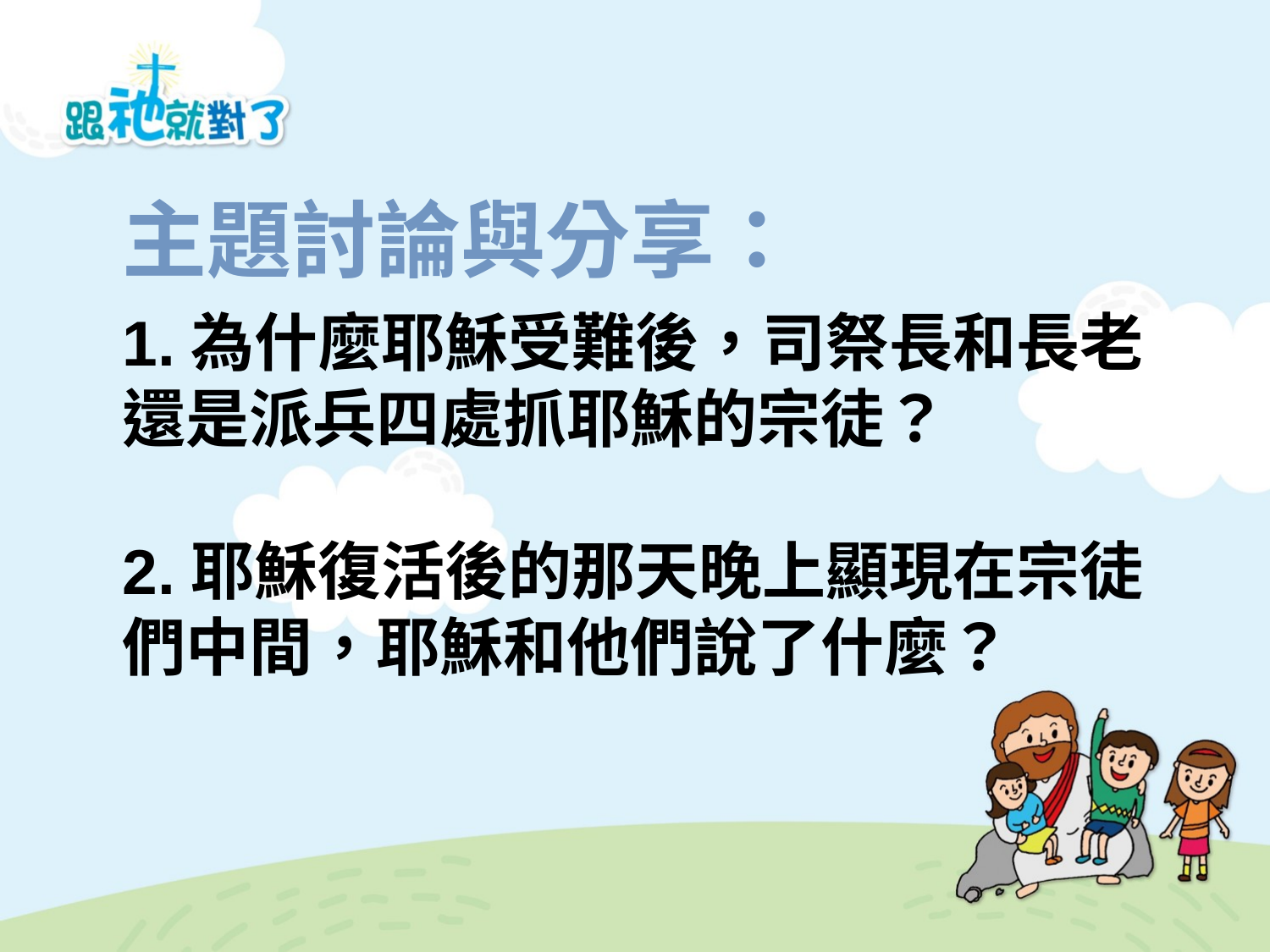

主題討論與分享：
1.為什麼耶穌受難後，司祭長和長老還是派兵四處抓耶穌的宗徒？

2.耶穌復活後的那天晚上顯現在宗徒們中間，耶穌和他們說了什麼？